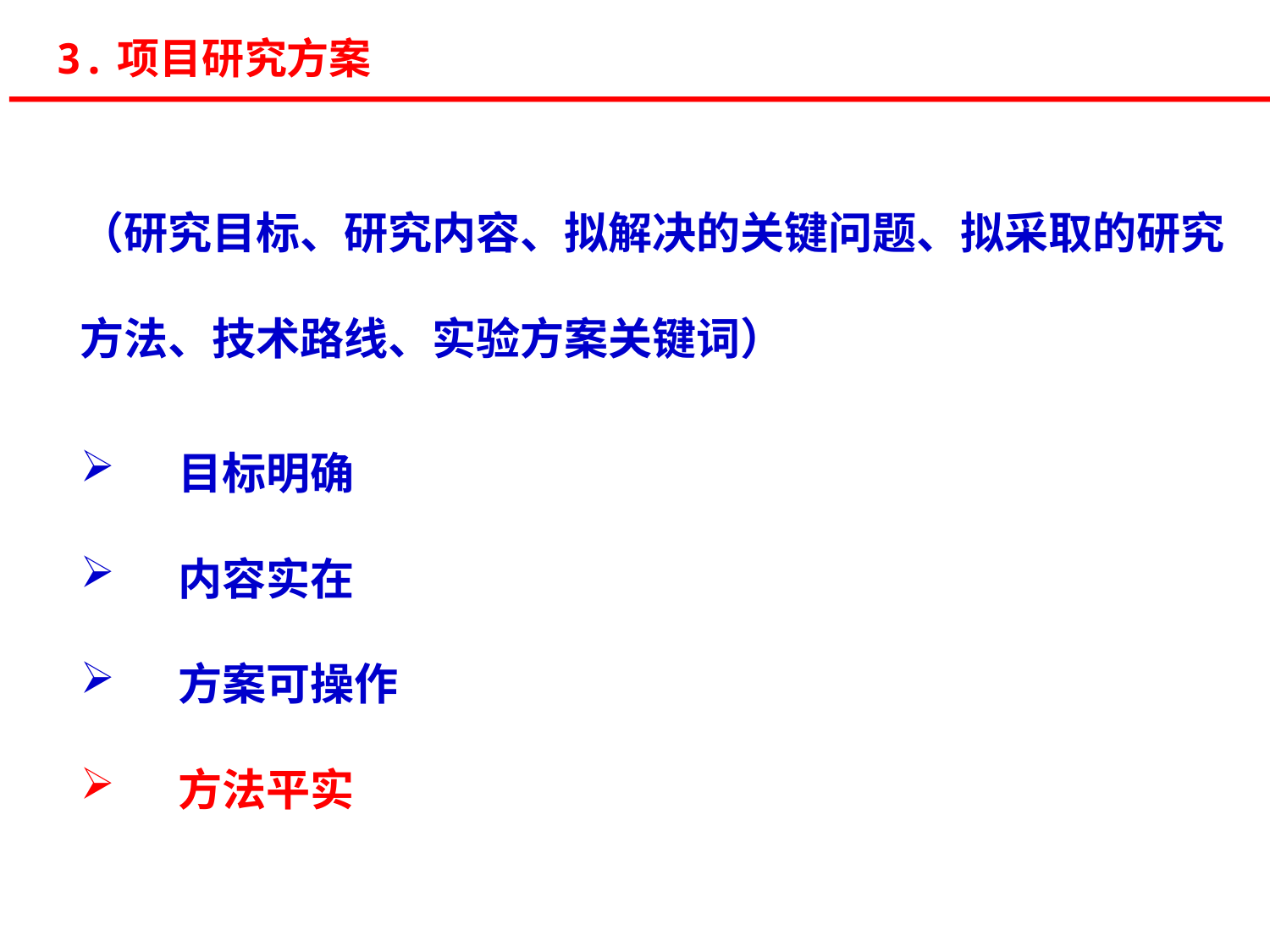

3.项目研究方案

（研究目标、研究内容、拟解决的关键问题、拟采取的研究方法、技术路线、实验方案关键词）
    目标明确
    内容实在
    方案可操作
    方法平实